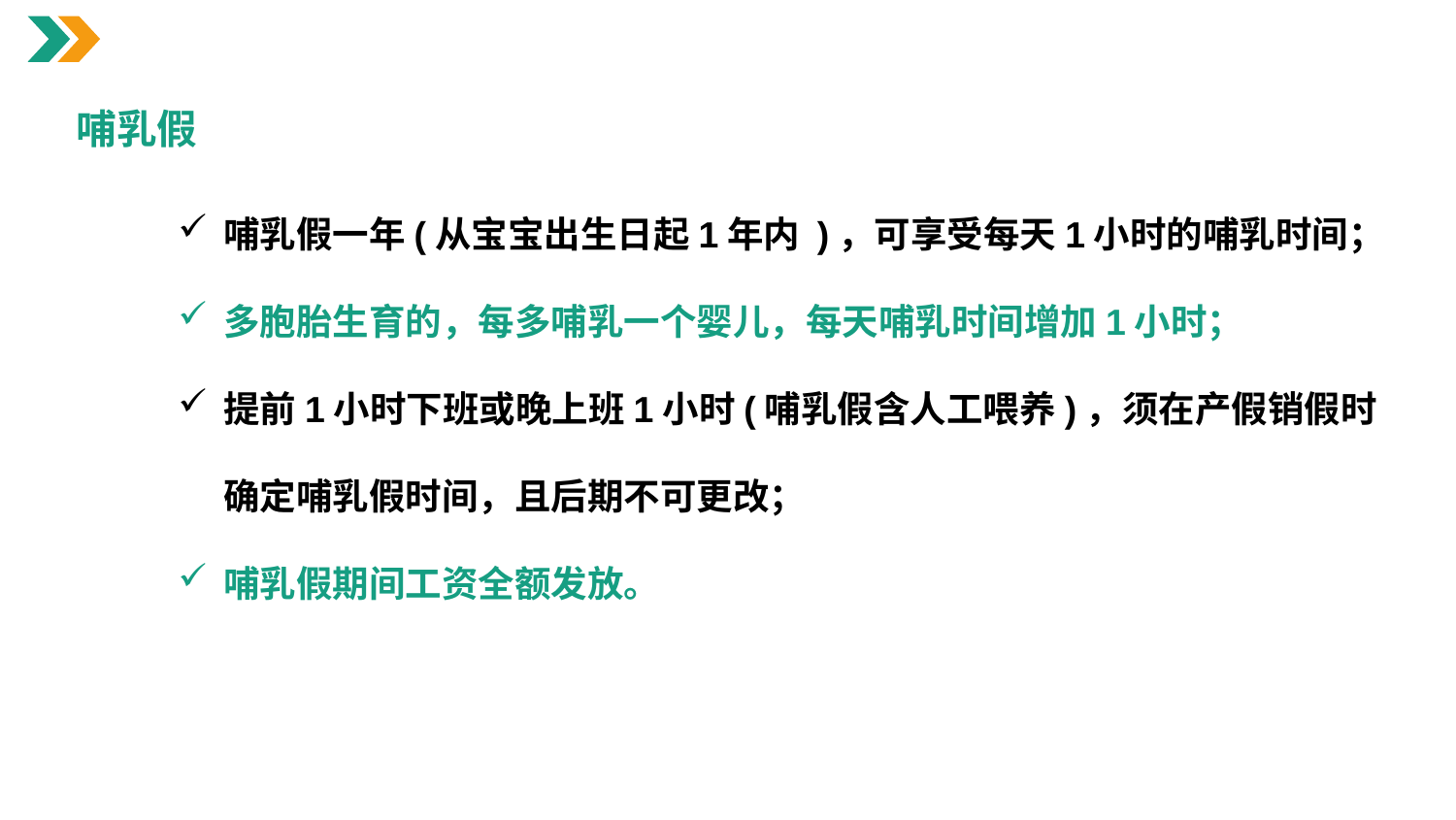

哺乳假
哺乳假一年(从宝宝出生日起1年内 )，可享受每天1小时的哺乳时间；
多胞胎生育的，每多哺乳一个婴儿，每天哺乳时间增加1小时；
提前1小时下班或晚上班1小时(哺乳假含人工喂养)，须在产假销假时确定哺乳假时间，且后期不可更改；
哺乳假期间工资全额发放。